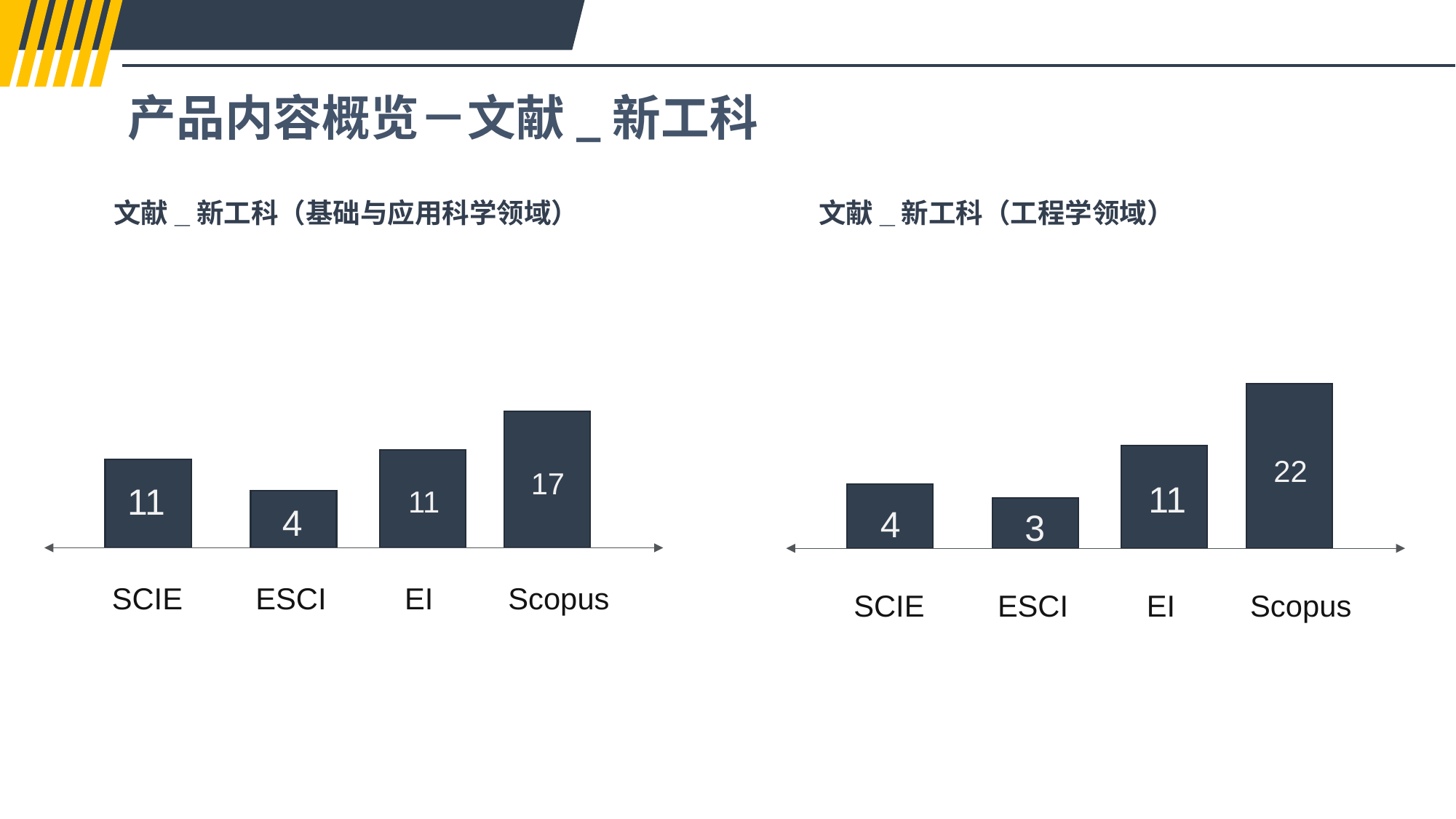

产品内容概览－文献_新工科
文献_新工科（基础与应用科学领域）
文献_新工科（工程学领域）

22

17

11
11
11

4
4

3
SCIE
ESCI
EI
Scopus
SCIE
ESCI
EI
Scopus